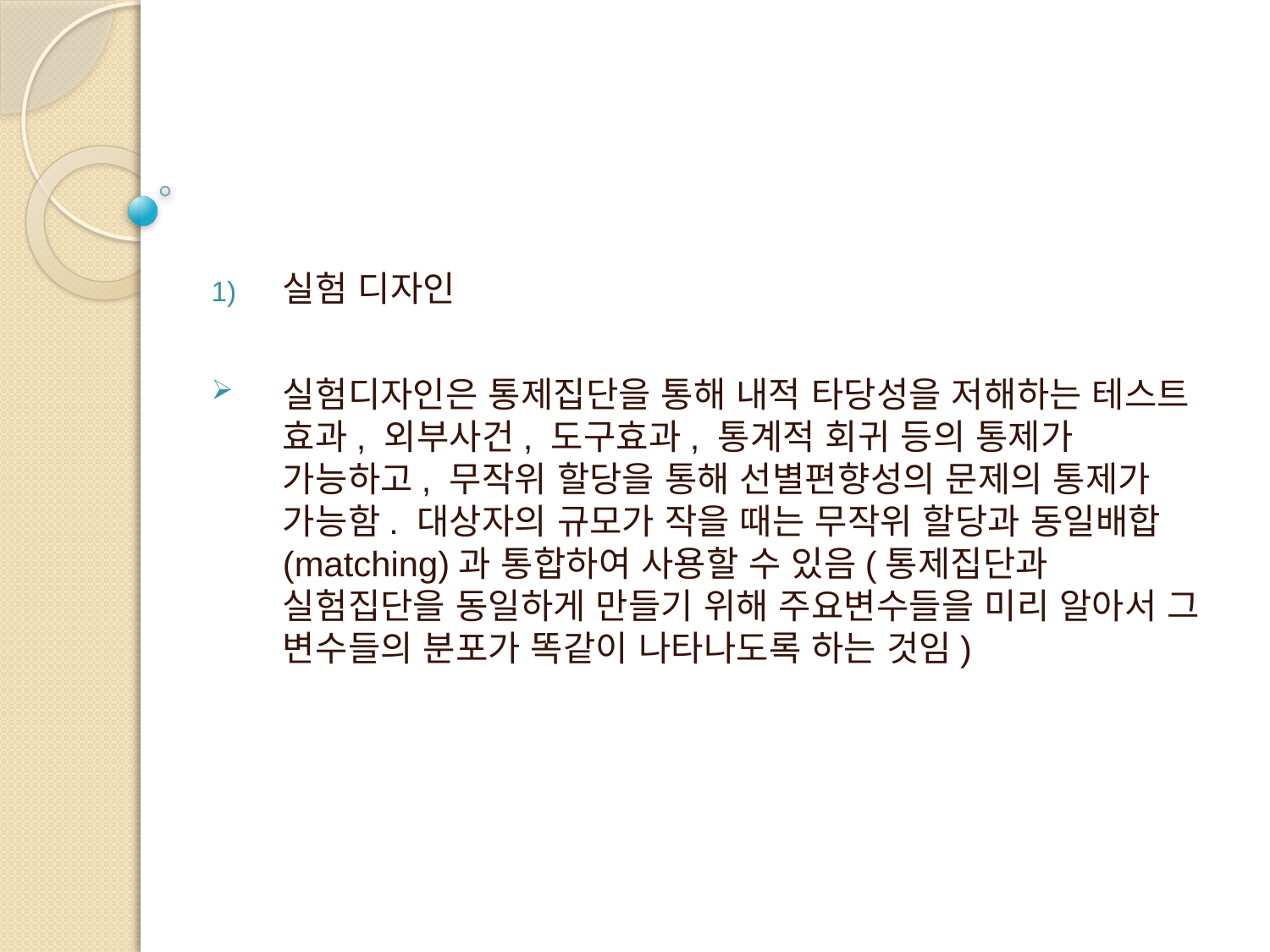

실험 디자인

실험디자인은 통제집단을 통해 내적 타당성을 저해하는 테스트 효과, 외부사건, 도구효과, 통계적 회귀 등의 통제가 가능하고, 무작위 할당을 통해 선별편향성의 문제의 통제가 가능함. 대상자의 규모가 작을 때는 무작위 할당과 동일배합(matching)과 통합하여 사용할 수 있음(통제집단과 실험집단을 동일하게 만들기 위해 주요변수들을 미리 알아서 그 변수들의 분포가 똑같이 나타나도록 하는 것임)